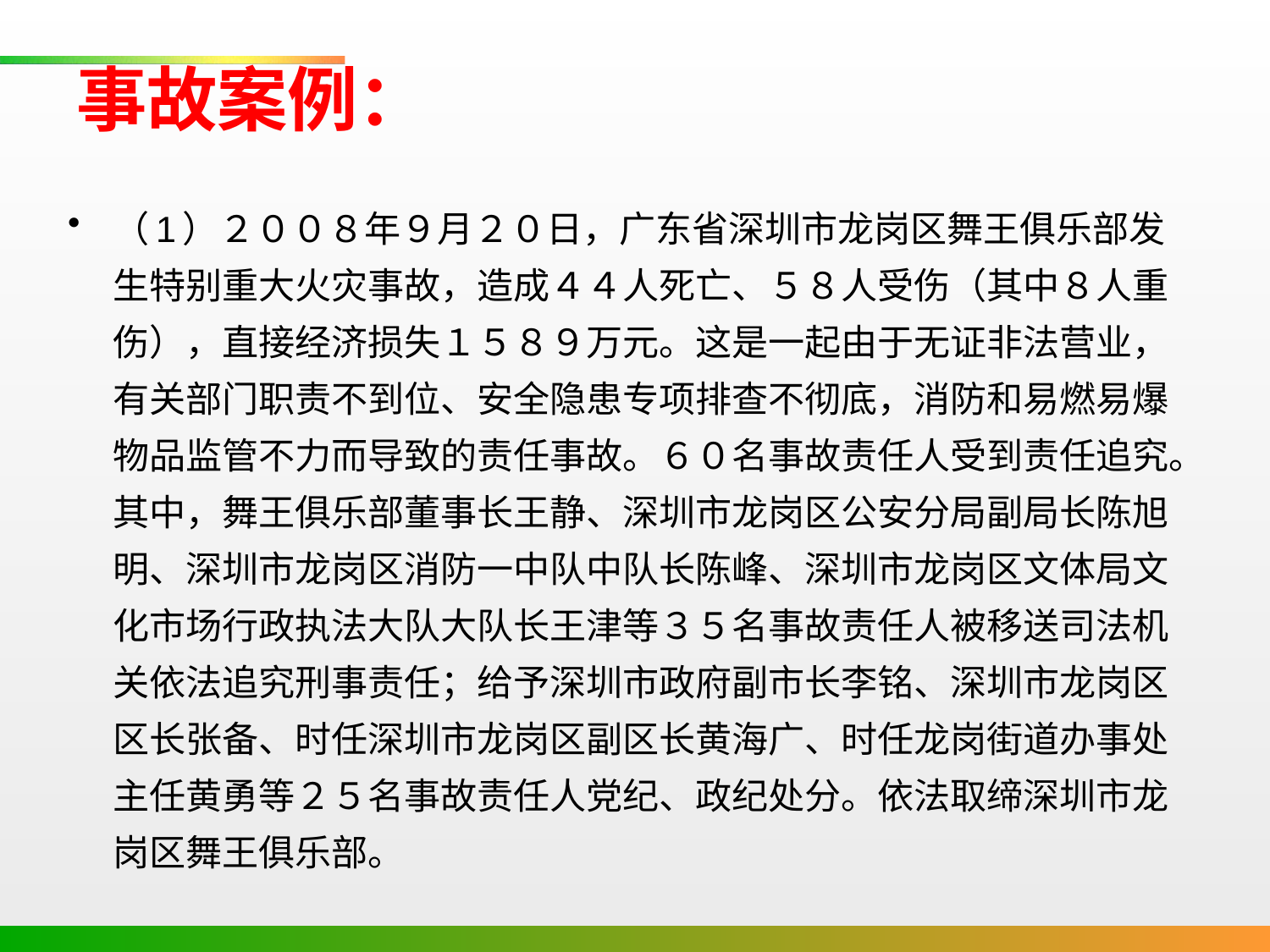

# 事故案例：
（1）２００８年９月２０日，广东省深圳市龙岗区舞王俱乐部发生特别重大火灾事故，造成４４人死亡、５８人受伤（其中８人重伤），直接经济损失１５８９万元。这是一起由于无证非法营业，有关部门职责不到位、安全隐患专项排查不彻底，消防和易燃易爆物品监管不力而导致的责任事故。６０名事故责任人受到责任追究。其中，舞王俱乐部董事长王静、深圳市龙岗区公安分局副局长陈旭明、深圳市龙岗区消防一中队中队长陈峰、深圳市龙岗区文体局文化市场行政执法大队大队长王津等３５名事故责任人被移送司法机关依法追究刑事责任；给予深圳市政府副市长李铭、深圳市龙岗区区长张备、时任深圳市龙岗区副区长黄海广、时任龙岗街道办事处主任黄勇等２５名事故责任人党纪、政纪处分。依法取缔深圳市龙岗区舞王俱乐部。